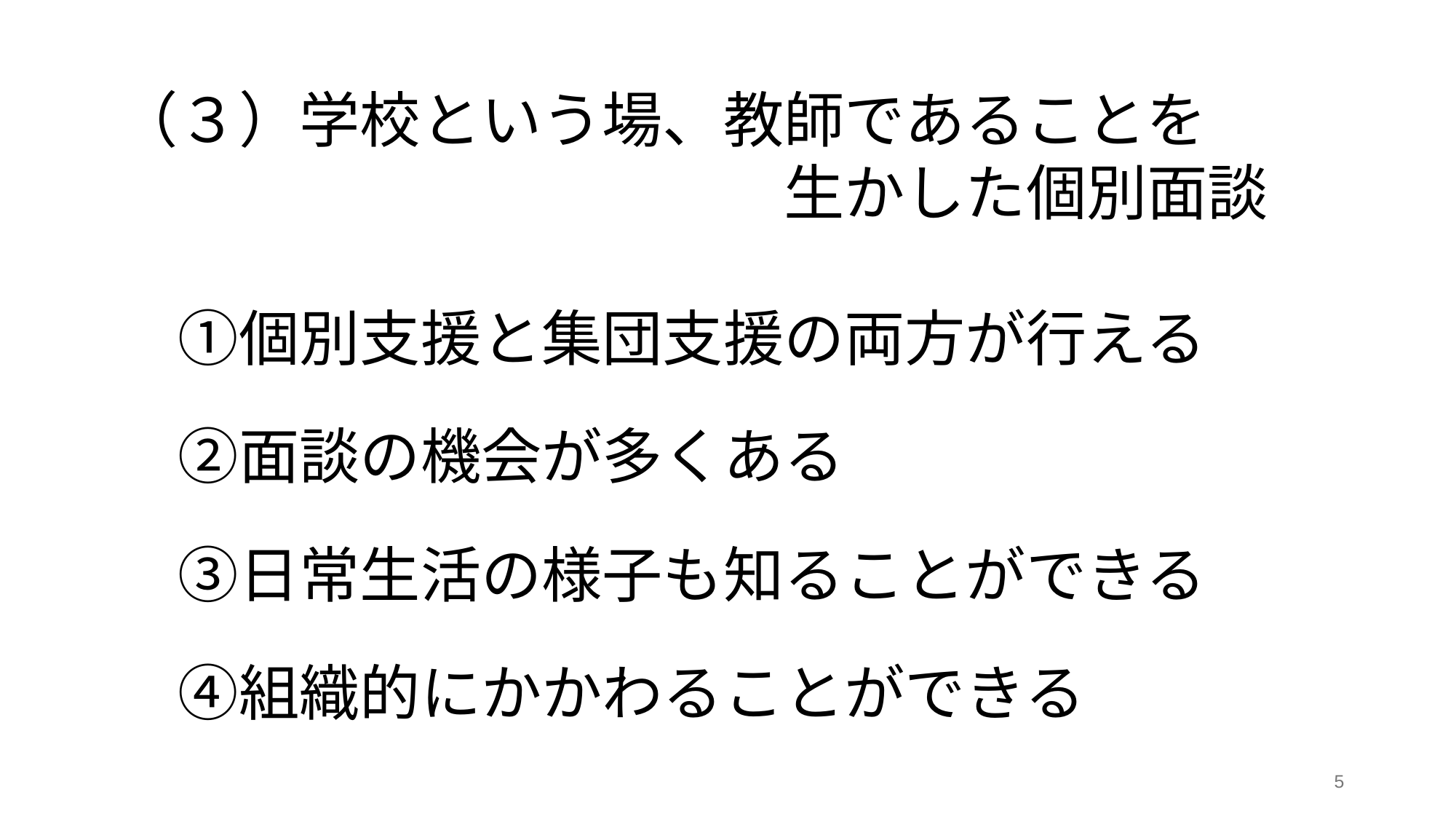

（３）学校という場、教師であることを
　　　　　　　　　　　生かした個別面談

　①個別支援と集団支援の両方が行える
　②面談の機会が多くある
　③日常生活の様子も知ることができる
　④組織的にかかわることができる
5